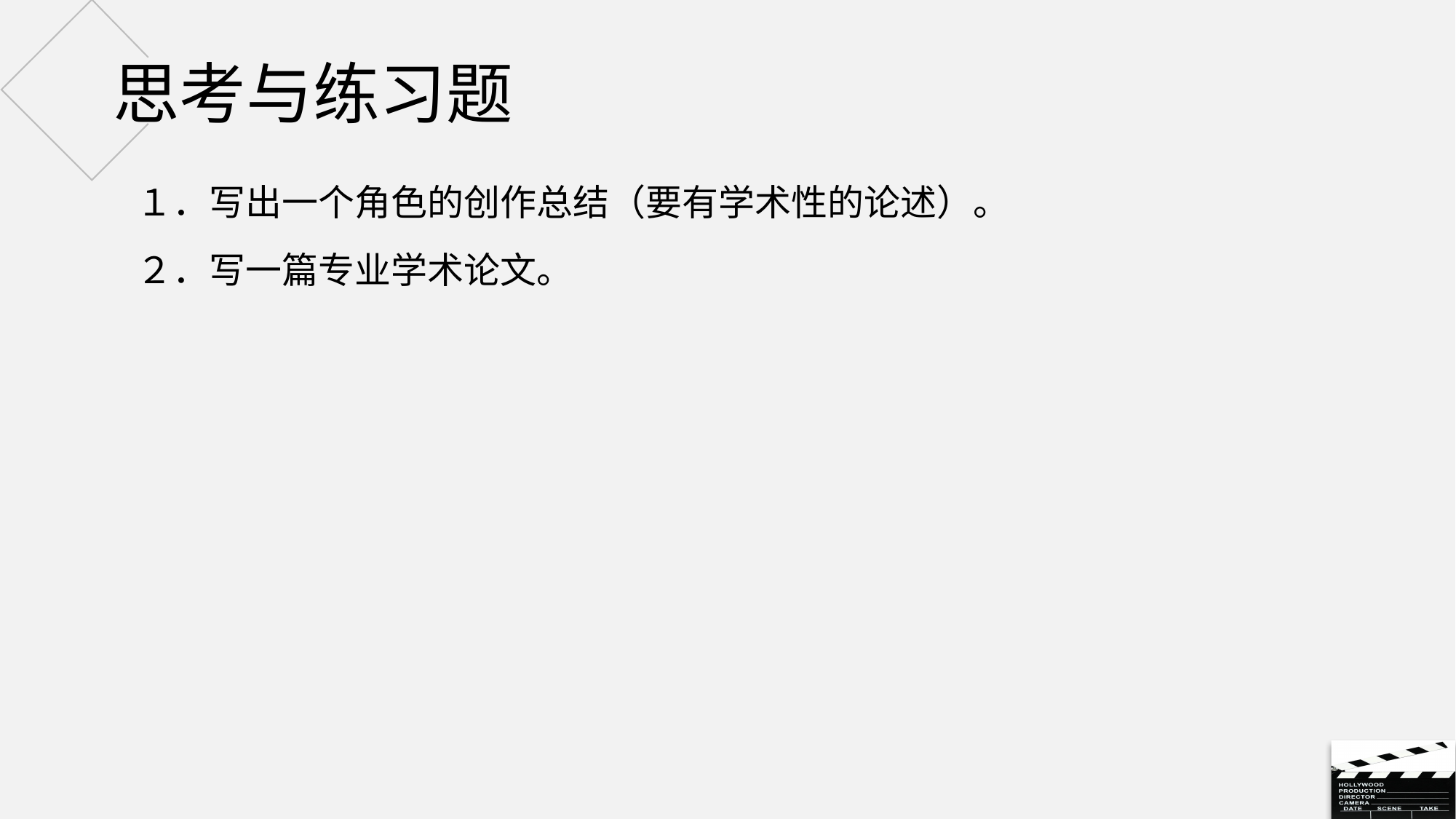

# 思考与练习题
１．写出一个角色的创作总结（要有学术性的论述）。
２．写一篇专业学术论文。